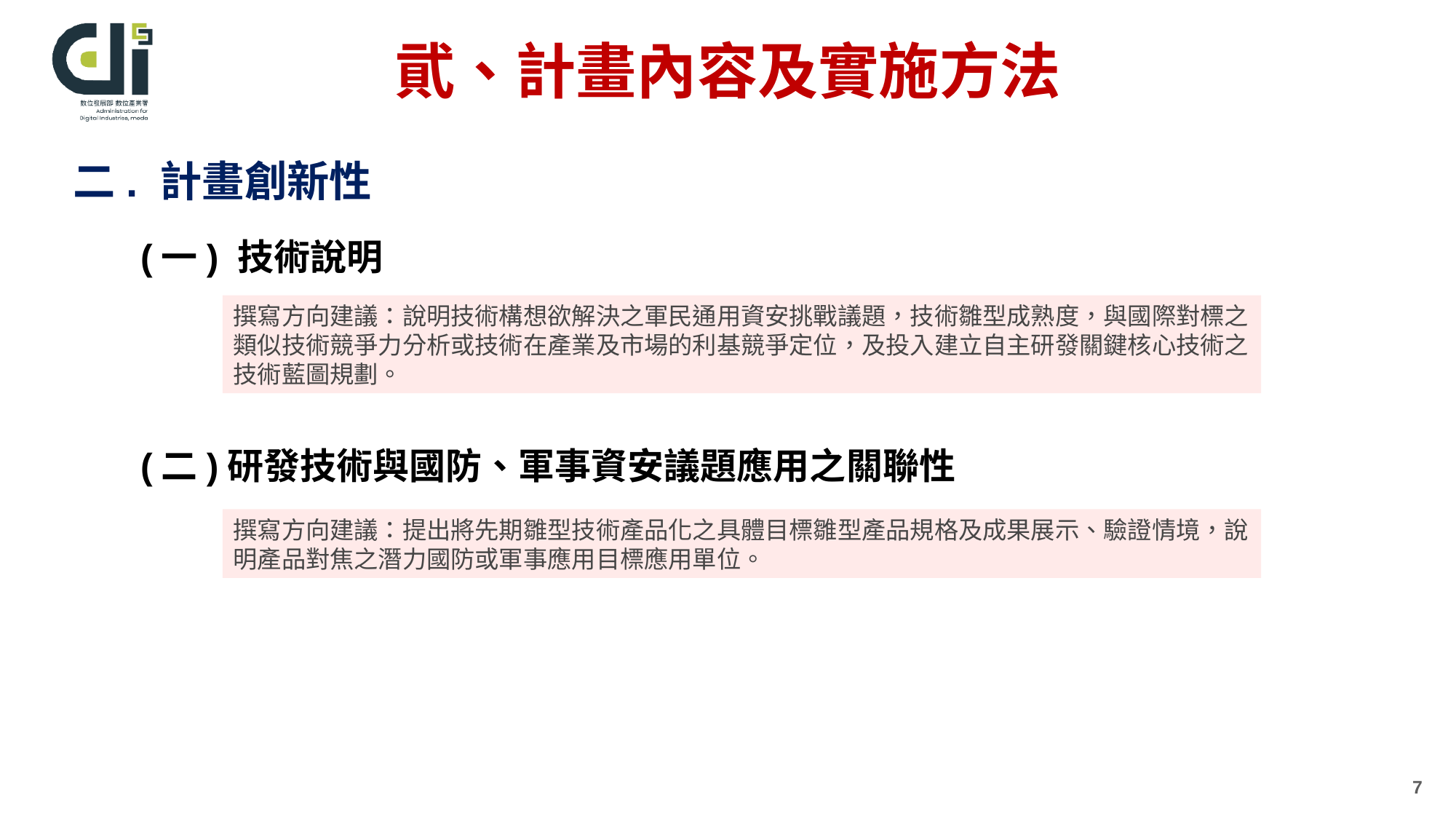

貮、計畫內容及實施方法
二. 計畫創新性
(一) 技術說明

(二)研發技術與國防、軍事資安議題應用之關聯性

撰寫方向建議：說明技術構想欲解決之軍民通用資安挑戰議題，技術雛型成熟度，與國際對標之類似技術競爭力分析或技術在產業及市場的利基競爭定位，及投入建立自主研發關鍵核心技術之技術藍圖規劃。
撰寫方向建議：提出將先期雛型技術產品化之具體目標雛型產品規格及成果展示、驗證情境，說明產品對焦之潛力國防或軍事應用目標應用單位。
7